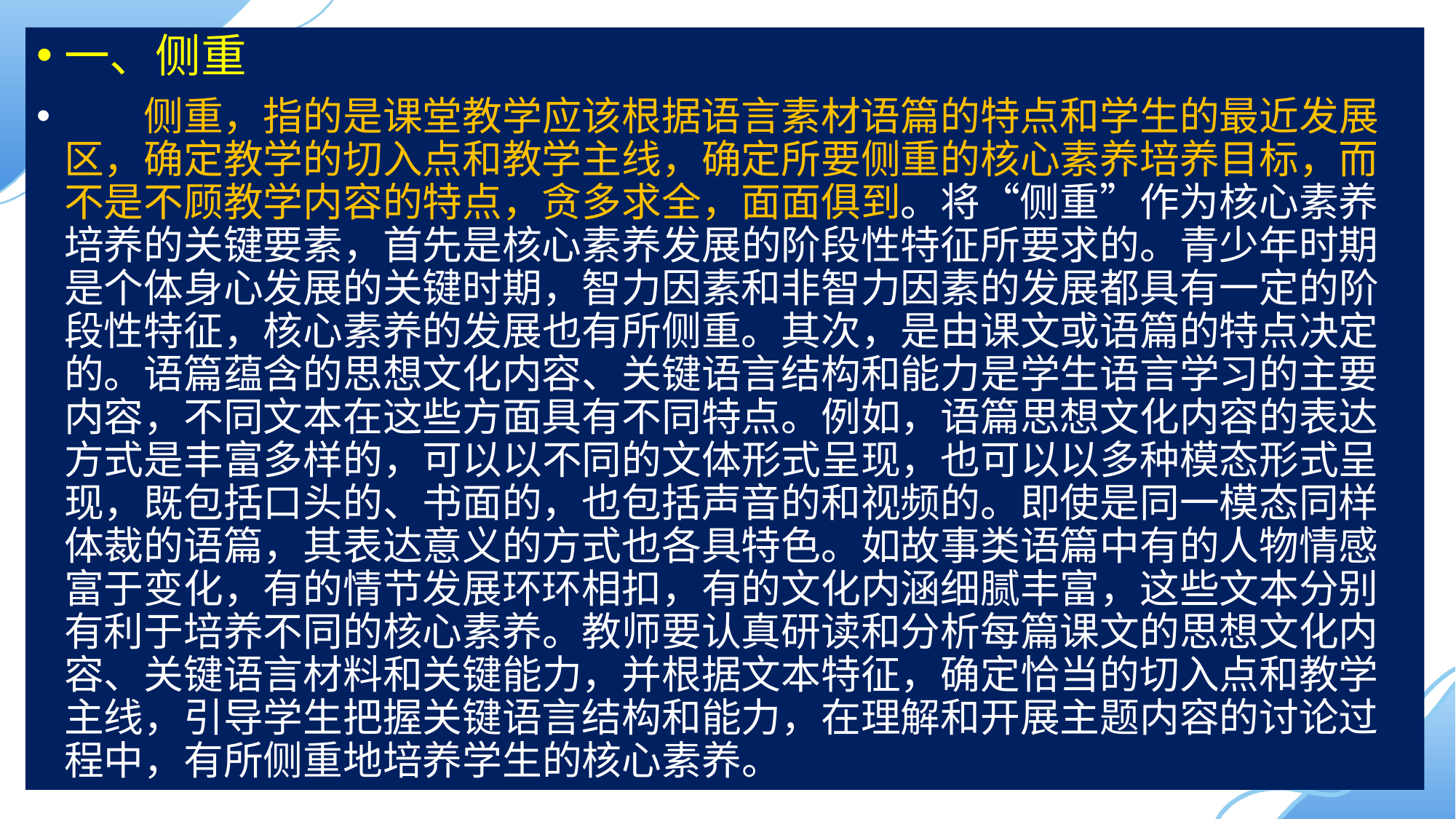

一、侧重
　　侧重，指的是课堂教学应该根据语言素材语篇的特点和学生的最近发展区，确定教学的切入点和教学主线，确定所要侧重的核心素养培养目标，而不是不顾教学内容的特点，贪多求全，面面俱到。将“侧重”作为核心素养培养的关键要素，首先是核心素养发展的阶段性特征所要求的。青少年时期是个体身心发展的关键时期，智力因素和非智力因素的发展都具有一定的阶段性特征，核心素养的发展也有所侧重。其次，是由课文或语篇的特点决定的。语篇蕴含的思想文化内容、关键语言结构和能力是学生语言学习的主要内容，不同文本在这些方面具有不同特点。例如，语篇思想文化内容的表达方式是丰富多样的，可以以不同的文体形式呈现，也可以以多种模态形式呈现，既包括口头的、书面的，也包括声音的和视频的。即使是同一模态同样体裁的语篇，其表达意义的方式也各具特色。如故事类语篇中有的人物情感富于变化，有的情节发展环环相扣，有的文化内涵细腻丰富，这些文本分别有利于培养不同的核心素养。教师要认真研读和分析每篇课文的思想文化内容、关键语言材料和关键能力，并根据文本特征，确定恰当的切入点和教学主线，引导学生把握关键语言结构和能力，在理解和开展主题内容的讨论过程中，有所侧重地培养学生的核心素养。